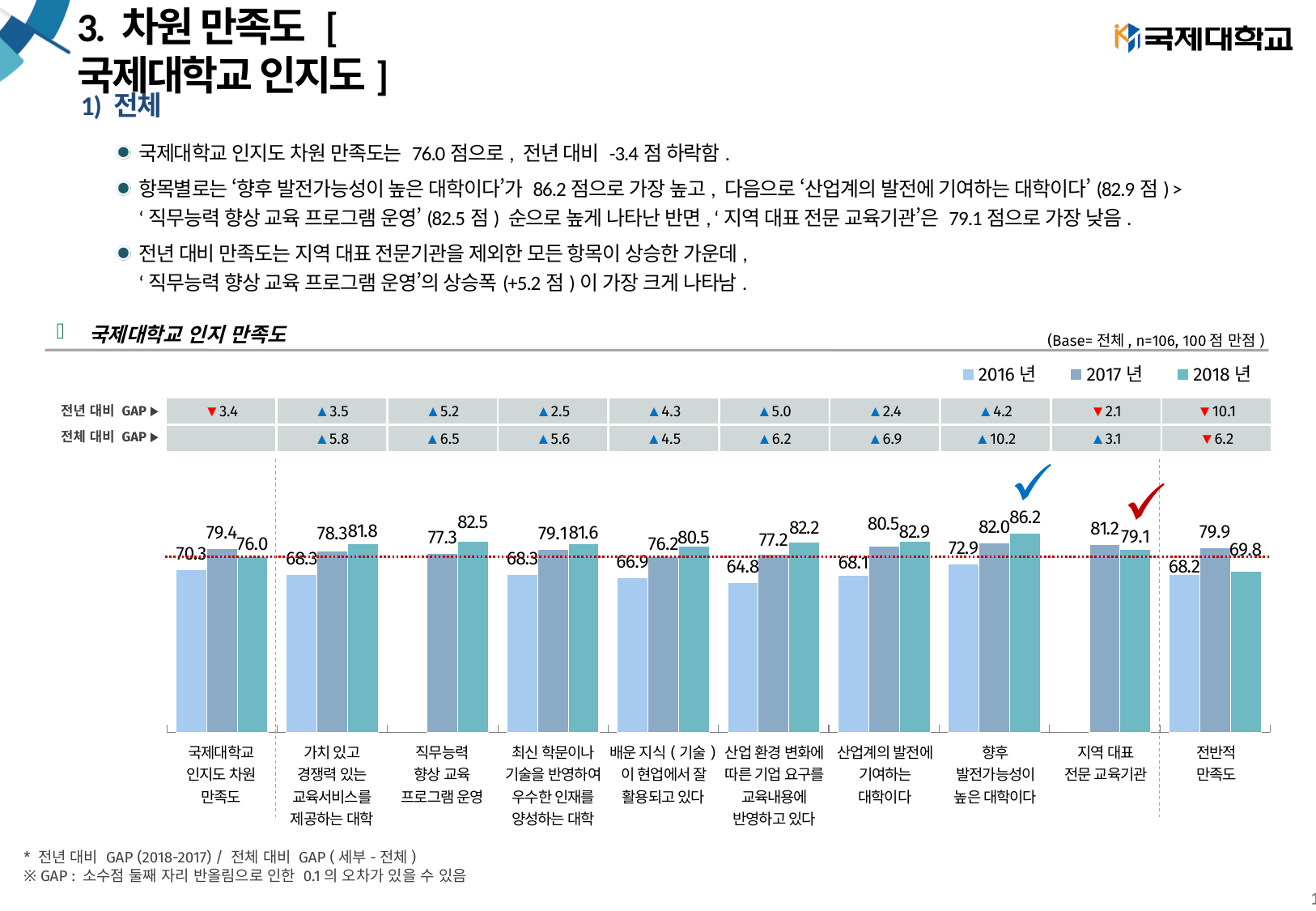

# 3. 차원 만족도 [국제대학교 인지도]
1) 전체
국제대학교 인지도 차원 만족도는 76.0점으로, 전년 대비 -3.4점 하락함.
항목별로는 ‘향후 발전가능성이 높은 대학이다’가 86.2점으로 가장 높고, 다음으로 ‘산업계의 발전에 기여하는 대학이다’(82.9점) >
‘직무능력 향상 교육 프로그램 운영’(82.5점) 순으로 높게 나타난 반면, ‘지역 대표 전문 교육기관’은 79.1점으로 가장 낮음.
전년 대비 만족도는 지역 대표 전문기관을 제외한 모든 항목이 상승한 가운데,
‘직무능력 향상 교육 프로그램 운영’의 상승폭(+5.2점)이 가장 크게 나타남.
국제대학교 인지 만족도
(Base=전체, n=106, 100점 만점)

### Chart

| Category | 2016년 | 2017년 | 2018년 |
|---|---|---|---|
| 차원 만족도 | 70.26041625 | 79.41230828220858 | 75.95141509433961 |
| 가치 있고 경쟁력 있는교육서비스를제공하는 대학이다 | 68.33332999999998 | 78.32024539877301 | 81.75943396226415 |
| 직무능력 향상 교육프로그램 운영 | None | 77.29877300613498 | 82.54339622641511 |
| 최신 학문이나 기술을반영하여 우수한인재를 양성하는대학이다 | 68.33333249999998 | 79.13803680981594 | 81.60094339622644 |
| 배운 지식(기술)이 현업에서 잘활용되고 있다 | 66.87499749999998 | 76.17668711656441 | 80.50377358490566 |
| 산업 환경변화에따른 기업 요구를교육내용에반영하고 있다 | 64.79166375 | 77.19754601226994 | 82.22547169811322 |
| 산업계의 발전에기여하는 대학이다 | 68.12500125 | 80.46564417177909 | 82.85377358490567 |
| 향후 발전가능성이 높은 대학이다 | 72.91666500000002 | 81.99999999999994 | 86.15943396226415 |
| 지역 대표 전문 교육기관 | None | 81.18282208588955 | 79.08584905660379 |
| 국제대학교인지도 | 68.229165 | 79.85214723926374 | 69.81132075471697 |
| ▼3.4 | ▲3.5 | ▲5.2 | ▲2.5 | ▲4.3 | ▲5.0 | ▲2.4 | ▲4.2 | ▼2.1 | ▼10.1 |
| --- | --- | --- | --- | --- | --- | --- | --- | --- | --- |
|  | ▲5.8 | ▲6.5 | ▲5.6 | ▲4.5 | ▲6.2 | ▲6.9 | ▲10.2 | ▲3.1 | ▼6.2 |
전년 대비 GAP ▶
전체 대비 GAP ▶

| 국제대학교 인지도 차원 만족도 | 가치 있고 경쟁력 있는 교육서비스를 제공하는 대학 | 직무능력 향상 교육 프로그램 운영 | 최신 학문이나 기술을 반영하여 우수한 인재를 양성하는 대학 | 배운 지식(기술)이 현업에서 잘 활용되고 있다 | 산업 환경 변화에 따른 기업 요구를 교육내용에 반영하고 있다 | 산업계의 발전에 기여하는 대학이다 | 향후 발전가능성이 높은 대학이다 | 지역 대표 전문 교육기관 | 전반적 만족도 |
| --- | --- | --- | --- | --- | --- | --- | --- | --- | --- |
* 전년 대비 GAP (2018-2017) / 전체 대비 GAP (세부-전체)
※ GAP : 소수점 둘째 자리 반올림으로 인한 0.1의 오차가 있을 수 있음